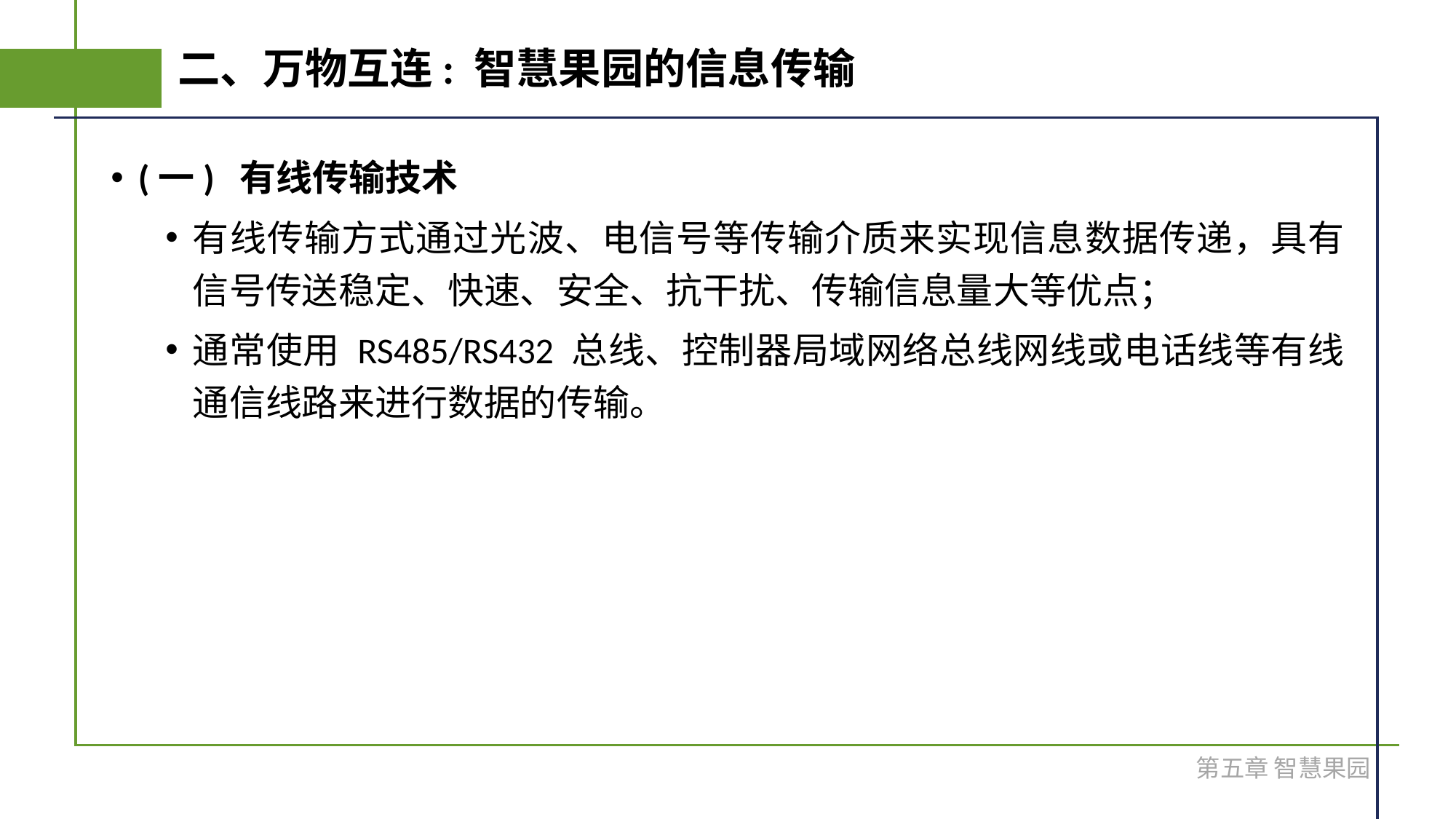

# 二、万物互连: 智慧果园的信息传输
(一)  有线传输技术
有线传输方式通过光波、电信号等传输介质来实现信息数据传递，具有信号传送稳定、快速、安全、抗干扰、传输信息量大等优点；
通常使用 RS485/RS432 总线、控制器局域网络总线网线或电话线等有线通信线路来进行数据的传输。

第五章 智慧果园